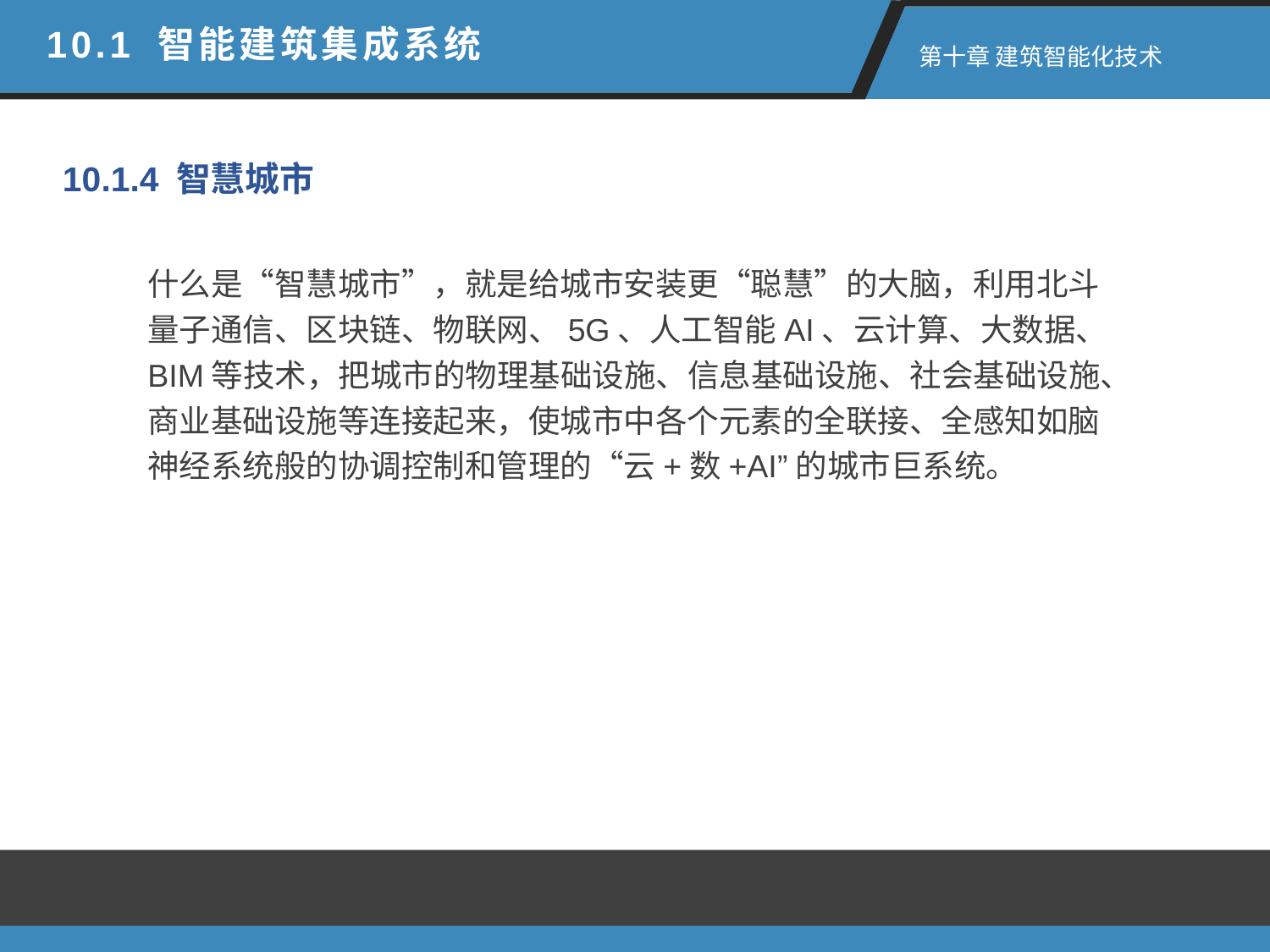

10.1 智能建筑集成系统
第十章 建筑智能化技术
10.1.4 智慧城市
什么是“智慧城市”，就是给城市安装更“聪慧”的大脑，利用北斗量子通信、区块链、物联网、5G、人工智能AI、云计算、大数据、BIM等技术，把城市的物理基础设施、信息基础设施、社会基础设施、商业基础设施等连接起来，使城市中各个元素的全联接、全感知如脑神经系统般的协调控制和管理的“云+数+AI”的城市巨系统。